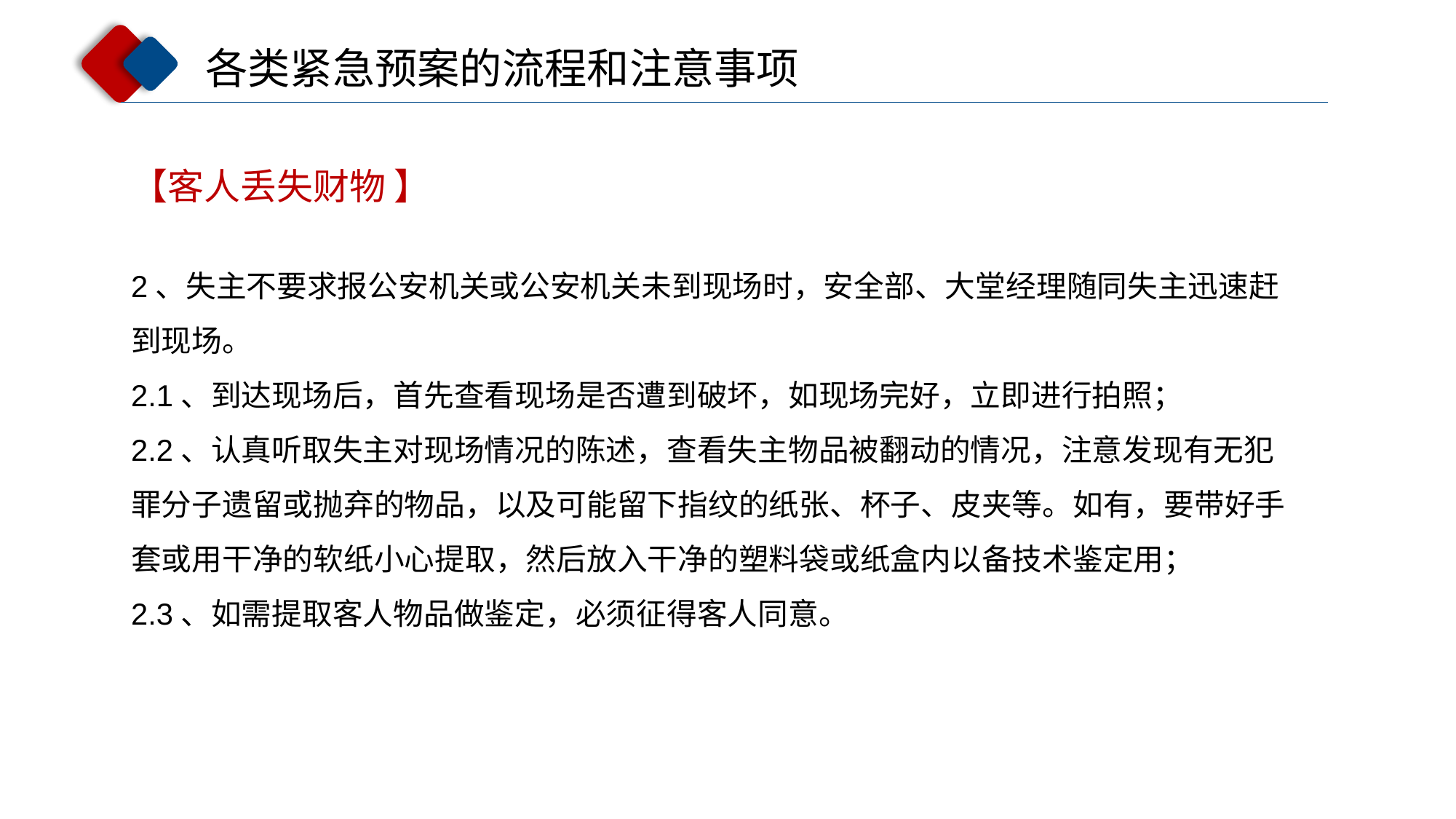

各类紧急预案的流程和注意事项
【客人丢失财物 】
2、失主不要求报公安机关或公安机关未到现场时，安全部、大堂经理随同失主迅速赶到现场。
2.1、到达现场后，首先查看现场是否遭到破坏，如现场完好，立即进行拍照；
2.2、认真听取失主对现场情况的陈述，查看失主物品被翻动的情况，注意发现有无犯罪分子遗留或抛弃的物品，以及可能留下指纹的纸张、杯子、皮夹等。如有，要带好手套或用干净的软纸小心提取，然后放入干净的塑料袋或纸盒内以备技术鉴定用；
2.3、如需提取客人物品做鉴定，必须征得客人同意。